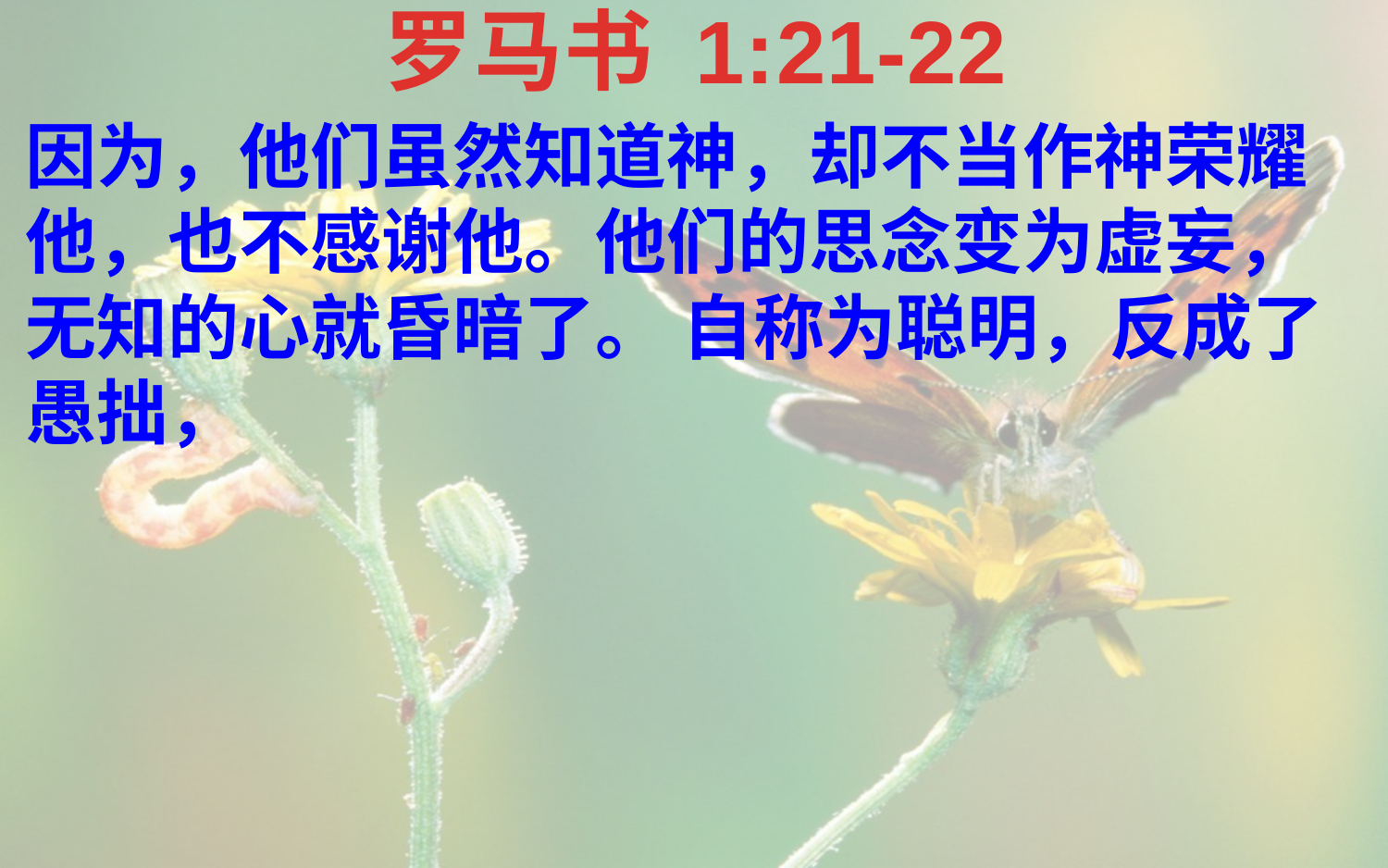

罗马书 1:21-22
因为，他们虽然知道神，却不当作神荣耀他，也不感谢他。他们的思念变为虚妄，无知的心就昏暗了。 自称为聪明，反成了愚拙，